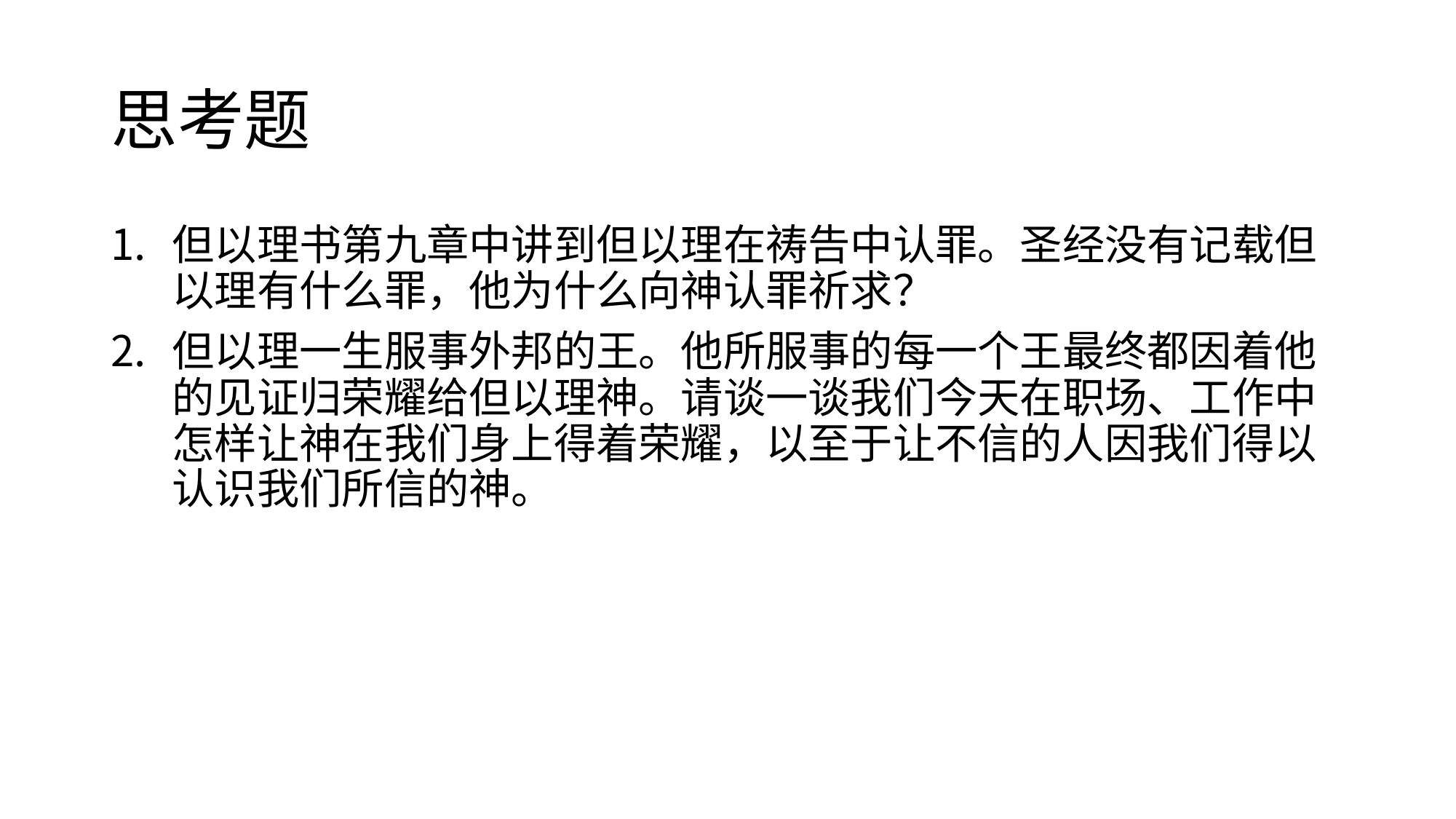

# 思考题
但以理书第九章中讲到但以理在祷告中认罪。圣经没有记载但以理有什么罪，他为什么向神认罪祈求？
但以理一生服事外邦的王。他所服事的每一个王最终都因着他的见证归荣耀给但以理神。请谈一谈我们今天在职场、工作中怎样让神在我们身上得着荣耀，以至于让不信的人因我们得以认识我们所信的神。